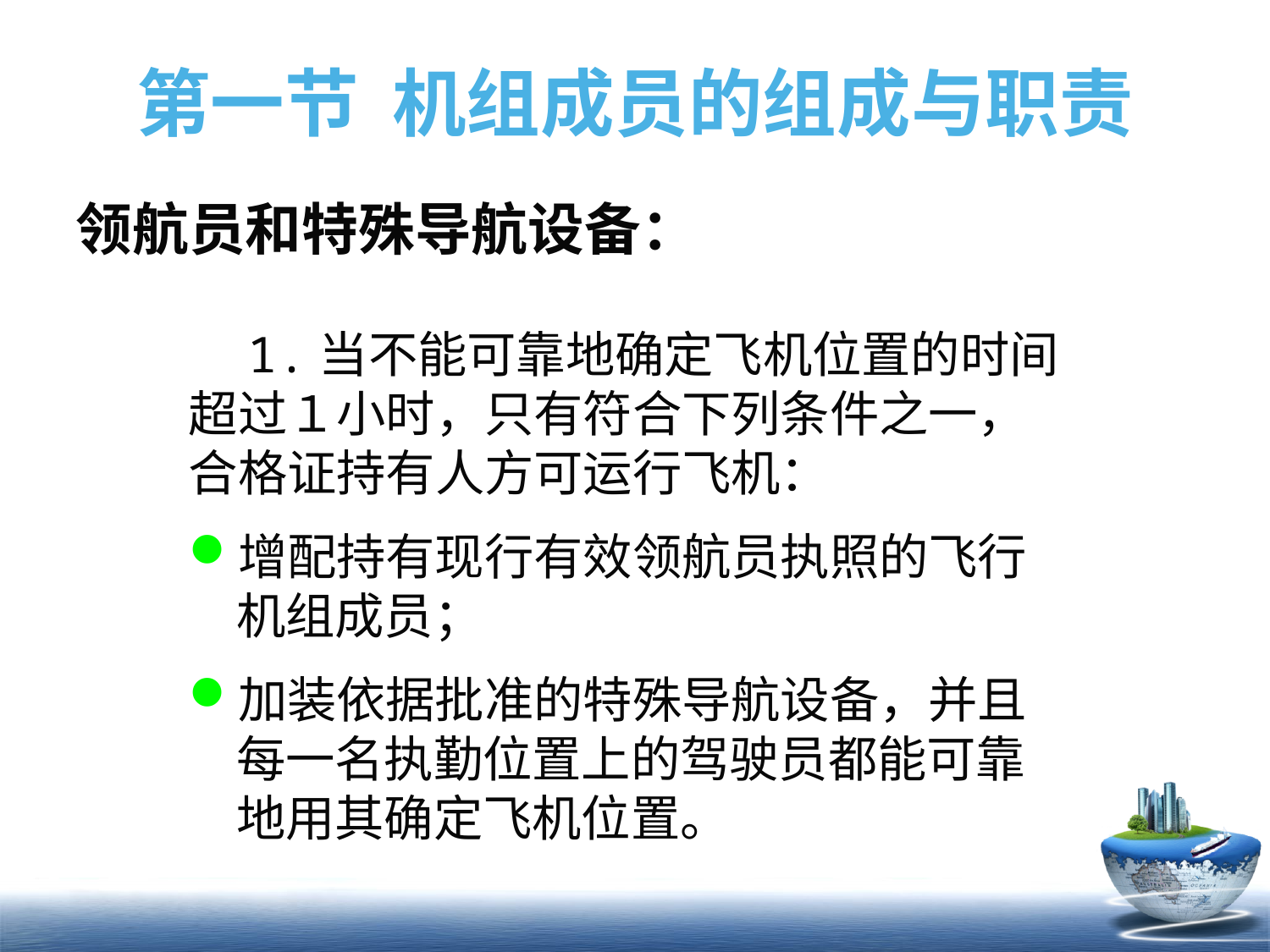

# 第一节  机组成员的组成与职责
领航员和特殊导航设备：
  1.当不能可靠地确定飞机位置的时间超过１小时，只有符合下列条件之一，合格证持有人方可运行飞机：
增配持有现行有效领航员执照的飞行机组成员；
加装依据批准的特殊导航设备，并且每一名执勤位置上的驾驶员都能可靠地用其确定飞机位置。